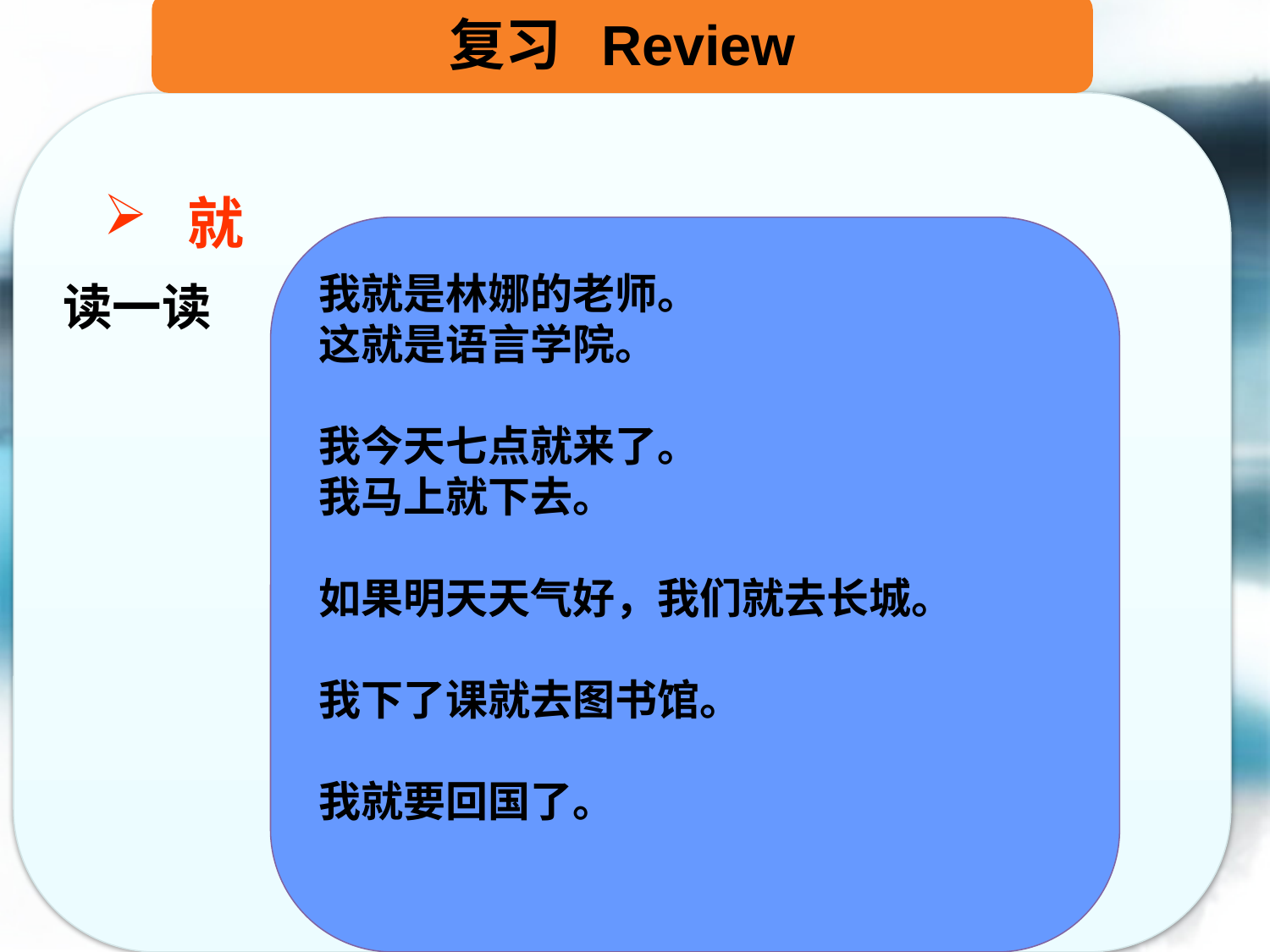

复习  Review

  就

我就是林娜的老师。
这就是语言学院。

我今天七点就来了。
我马上就下去。

如果明天天气好，我们就去长城。

我下了课就去图书馆。

我就要回国了。

读一读